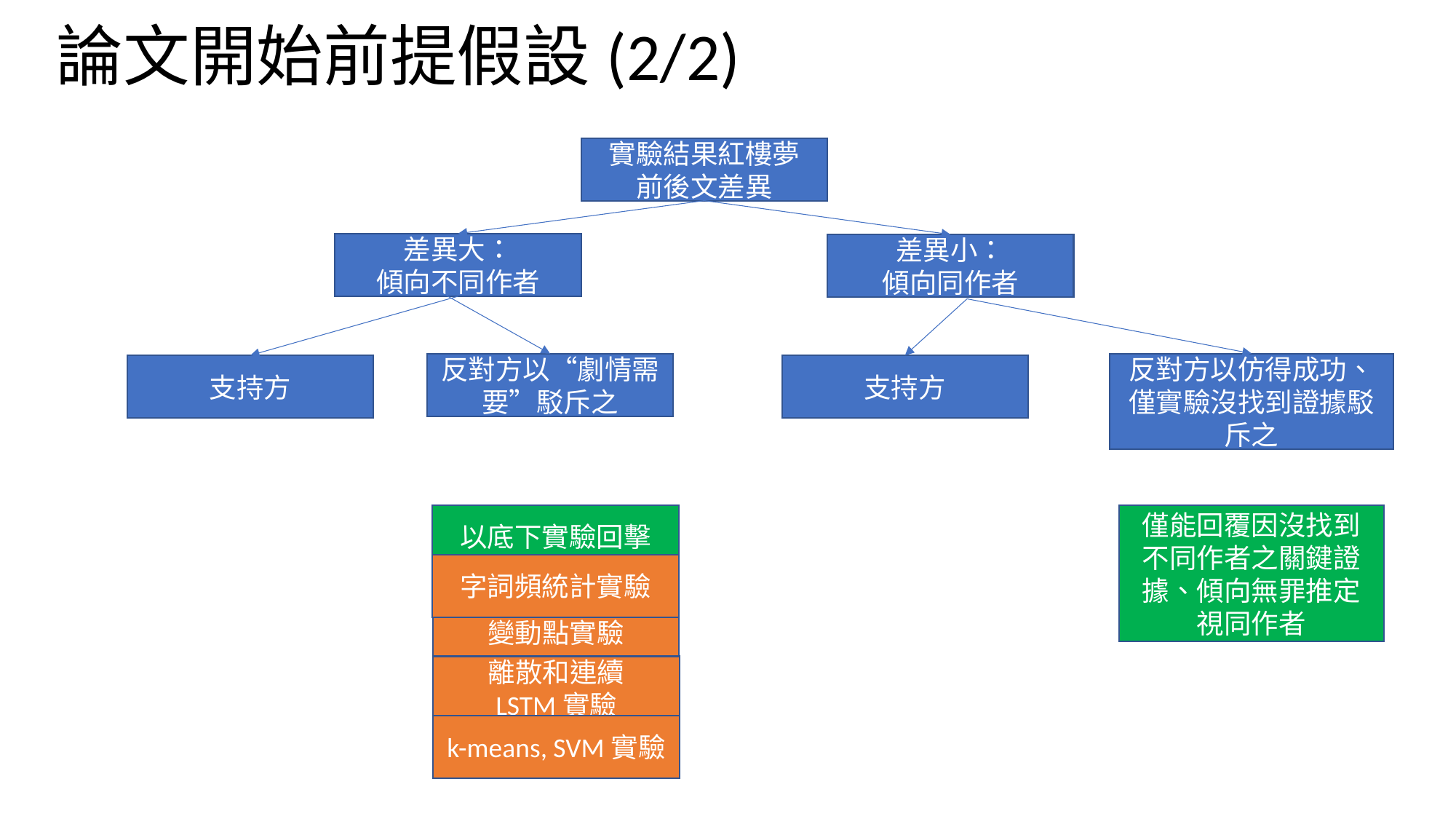

# 論文開始前提假設(2/2)
實驗結果紅樓夢
前後文差異
差異大：
傾向不同作者
差異小：
傾向同作者
反對方以仿得成功、僅實驗沒找到證據駁斥之
反對方以“劇情需要”駁斥之
支持方
支持方
以底下實驗回擊
僅能回覆因沒找到不同作者之關鍵證據、傾向無罪推定視同作者
字詞頻統計實驗
變動點實驗
離散和連續
LSTM實驗
k-means, SVM實驗